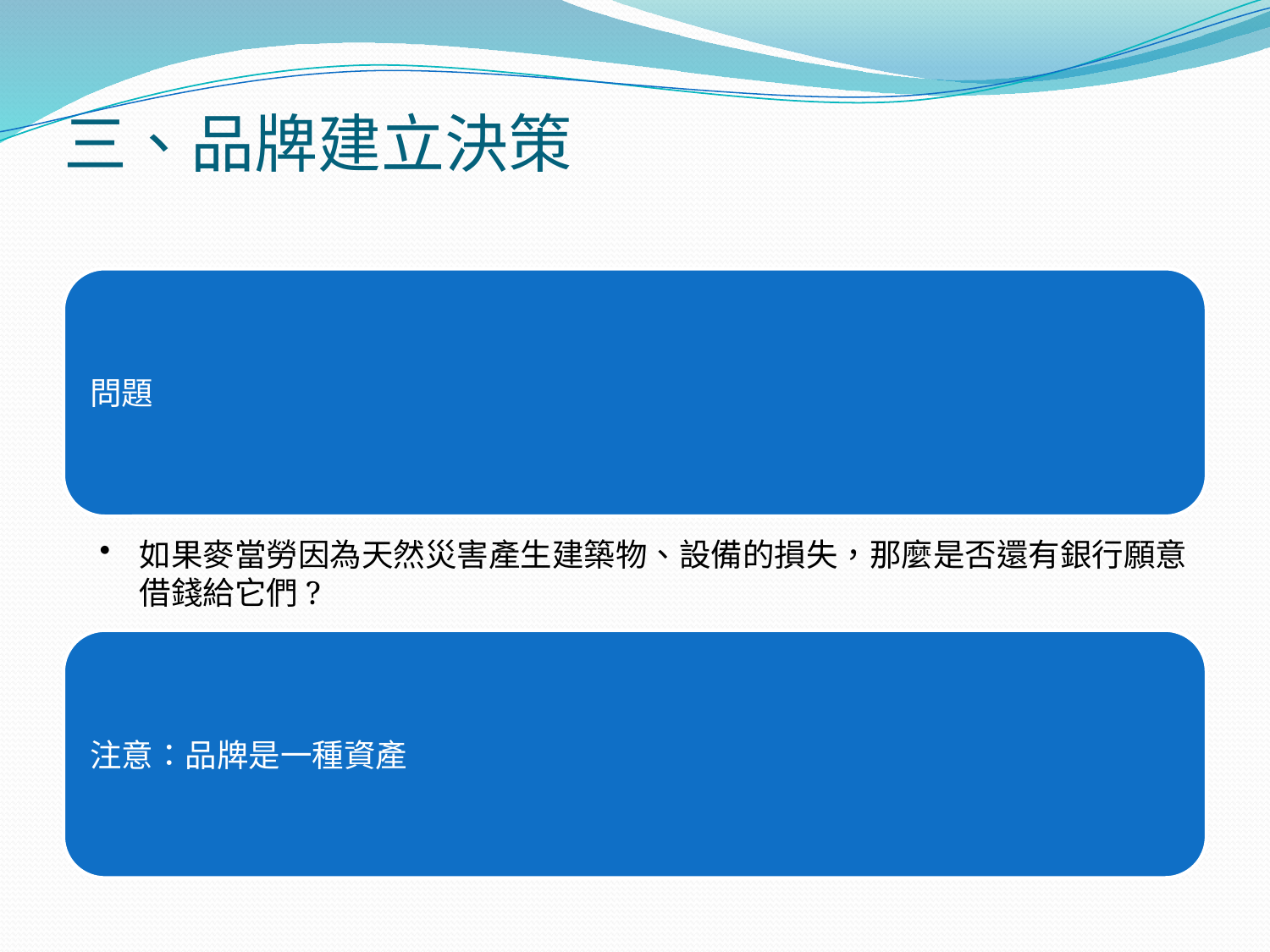

# 三、品牌建立決策
問題
如果麥當勞因為天然災害產生建築物、設備的損失，那麼是否還有銀行願意借錢給它們?
注意：品牌是一種資產